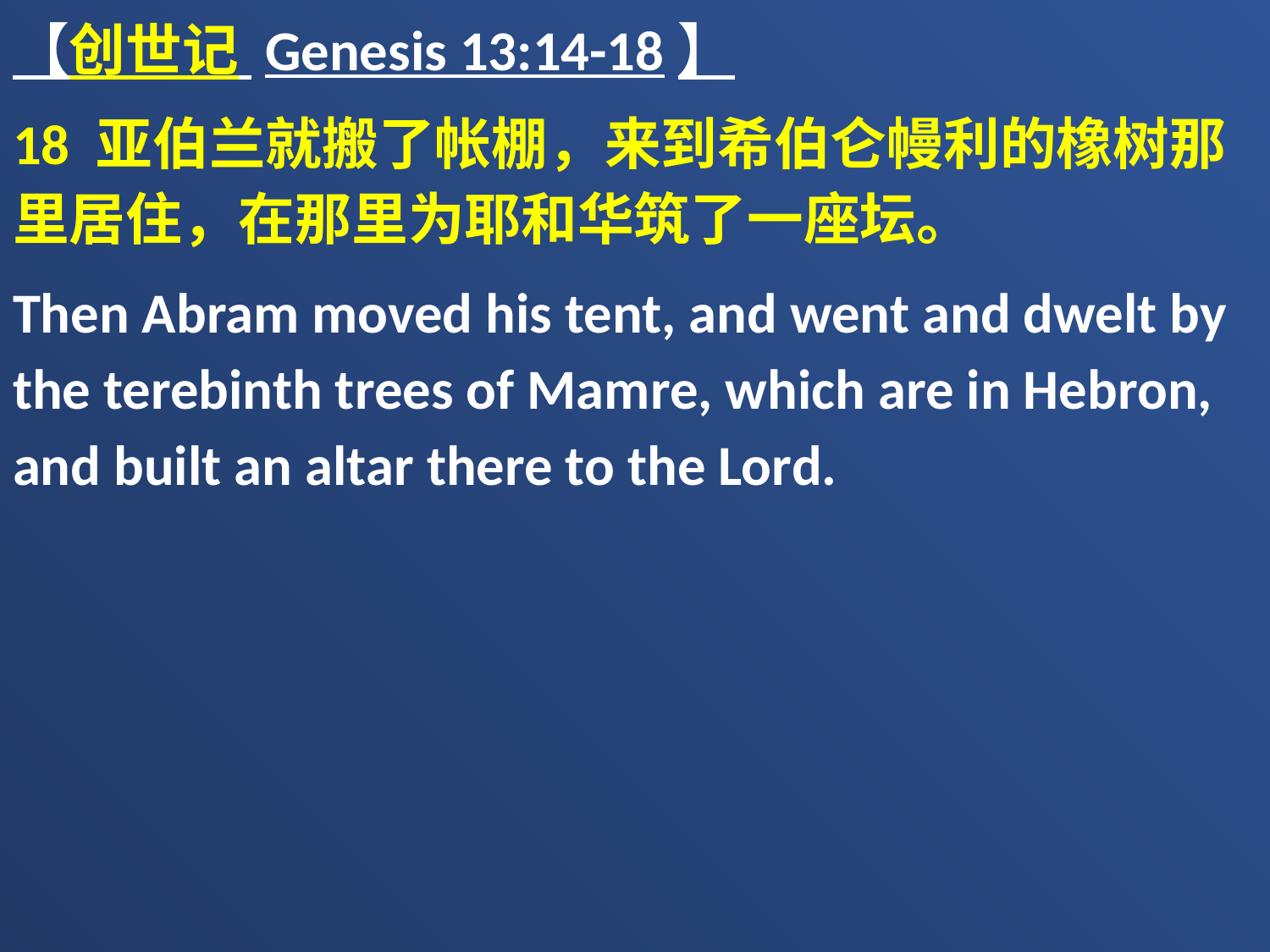

【创世记 Genesis 13:14-18】
18 亚伯兰就搬了帐棚，来到希伯仑幔利的橡树那里居住，在那里为耶和华筑了一座坛。
Then Abram moved his tent, and went and dwelt by the terebinth trees of Mamre, which are in Hebron, and built an altar there to the Lord.